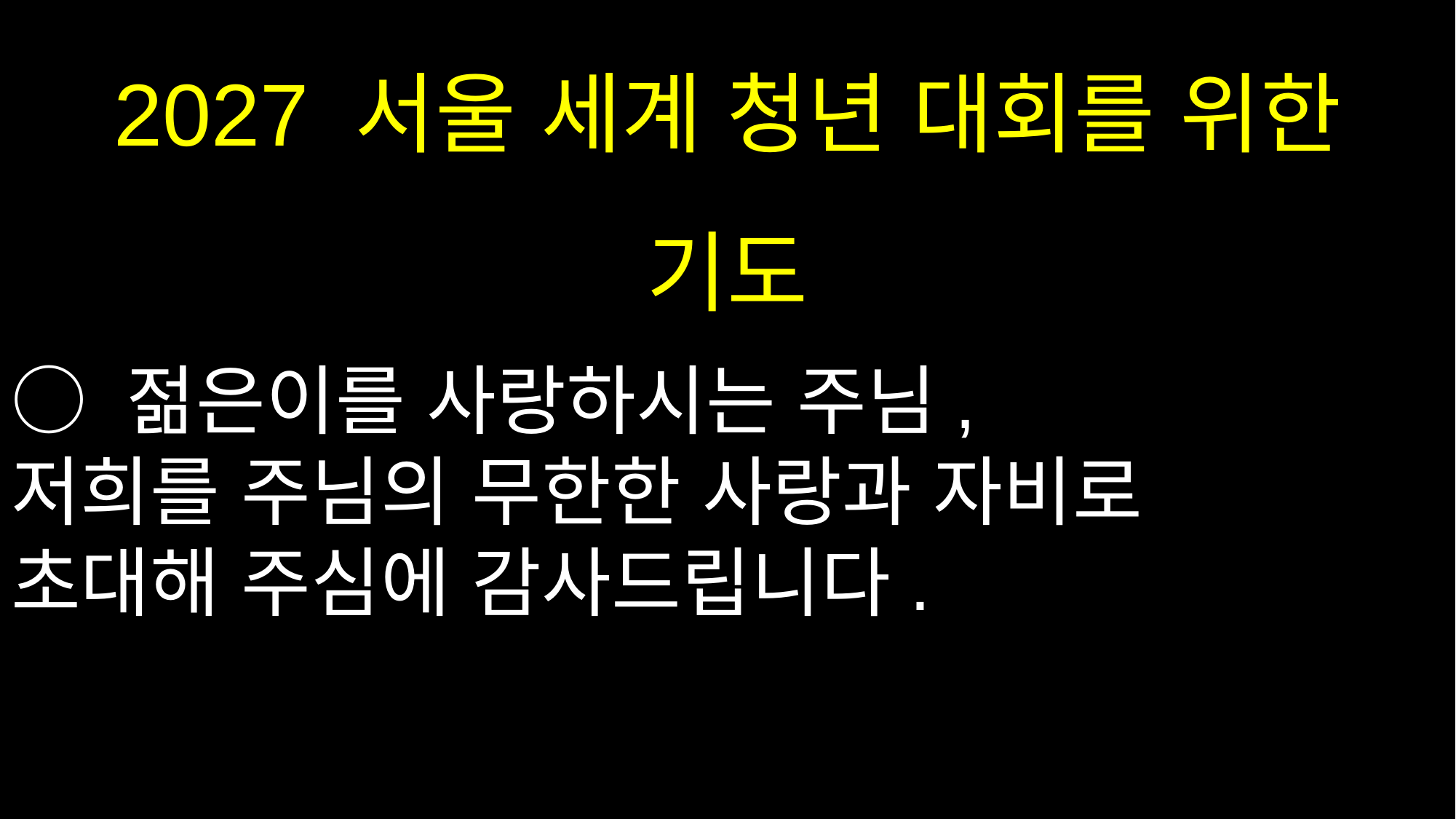

2027 서울 세계 청년 대회를 위한 기도
# ○ 젊은이를 사랑하시는 주님, 저희를 주님의 무한한 사랑과 자비로 초대해 주심에 감사드립니다.